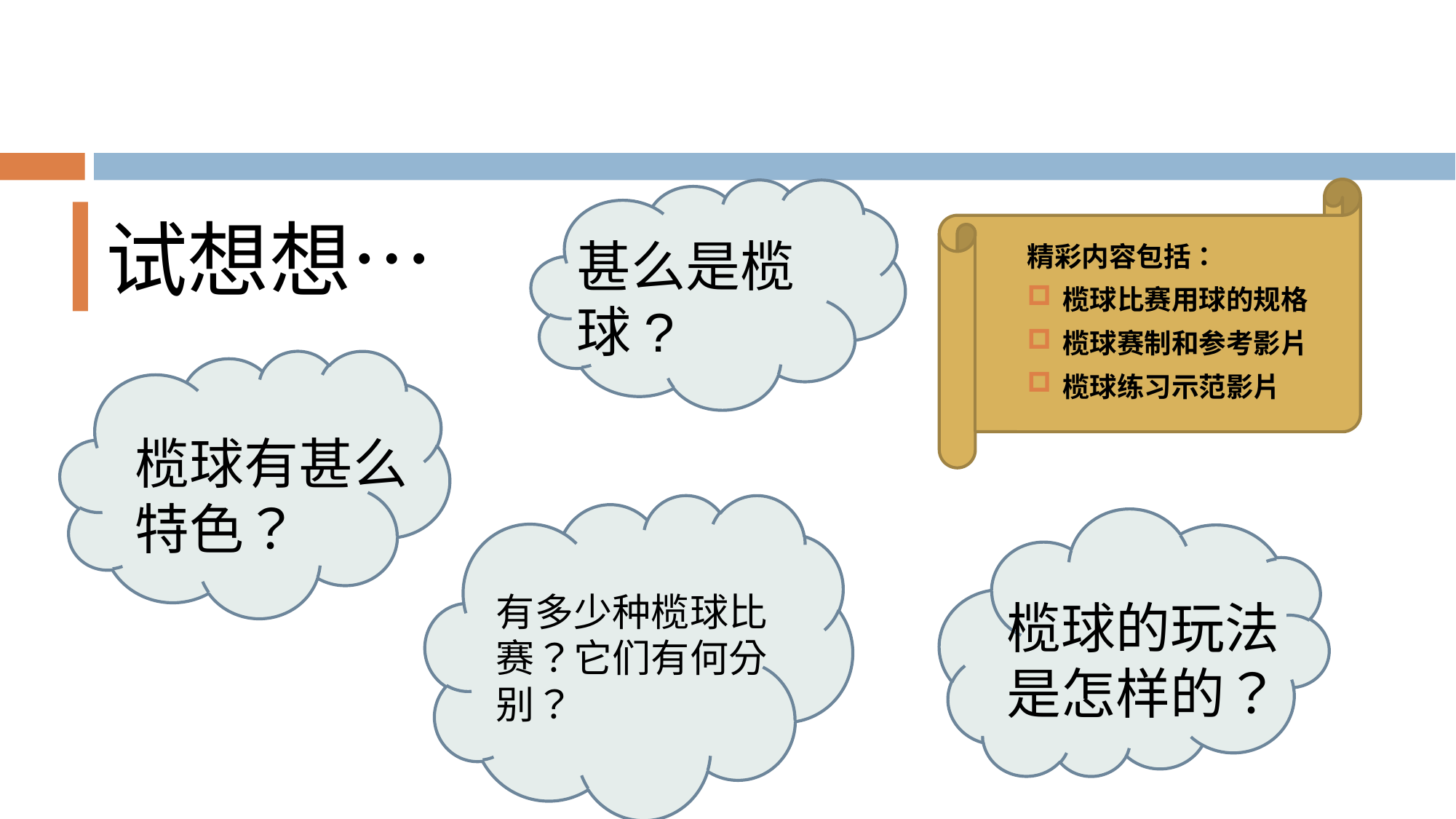

# 试想想…

甚么是榄球?

精彩内容包括：
榄球比赛用球的规格
榄球赛制和参考影片
榄球练习示范影片

榄球有甚么特色？

有多少种榄球比赛？它们有何分别？

榄球的玩法是怎样的？